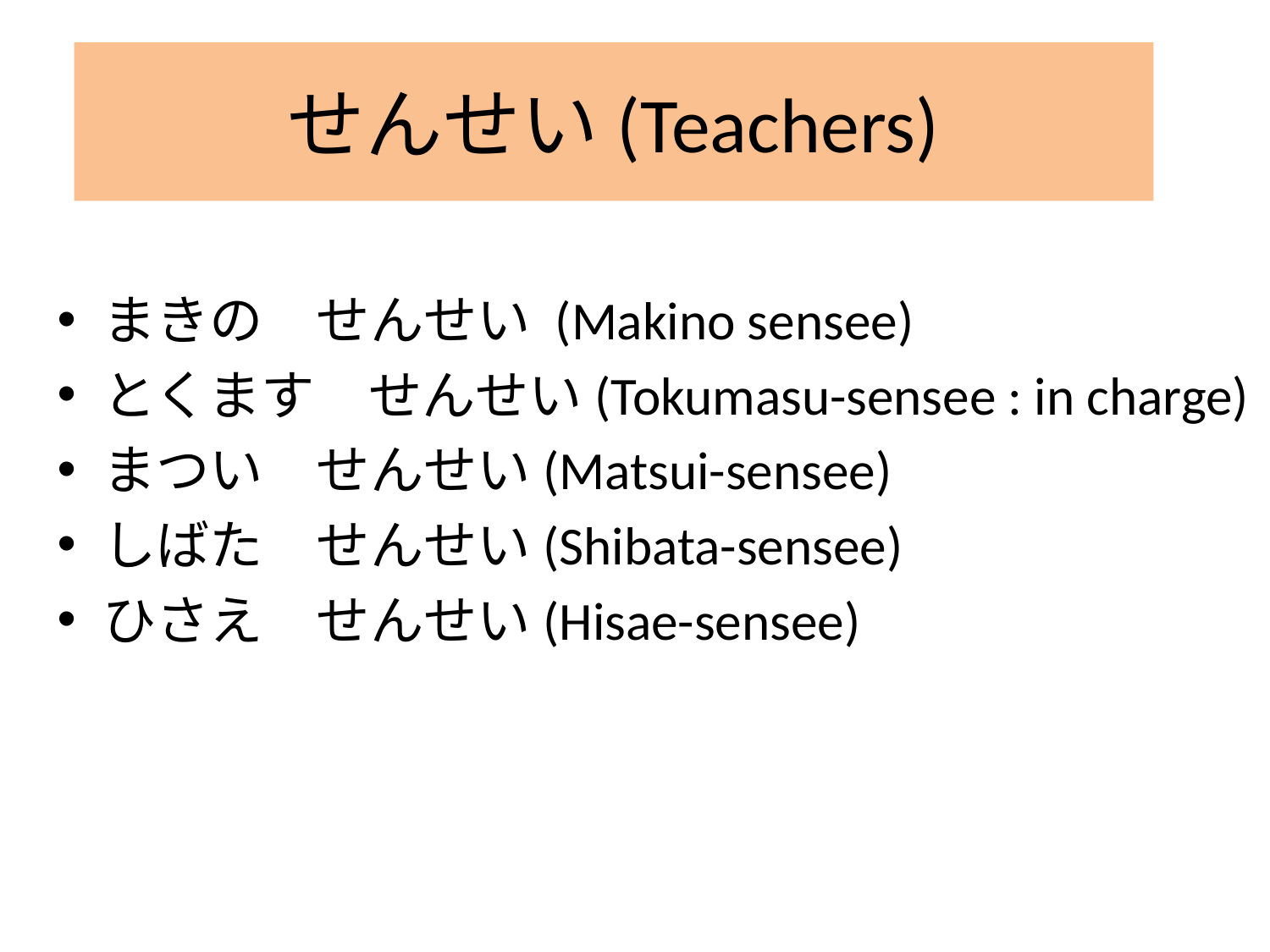

# せんせい(Teachers)
まきの　せんせい (Makino sensee)
とくます　せんせい(Tokumasu-sensee : in charge)
まつい　せんせい(Matsui-sensee)
しばた　せんせい(Shibata-sensee)
ひさえ　せんせい(Hisae-sensee)